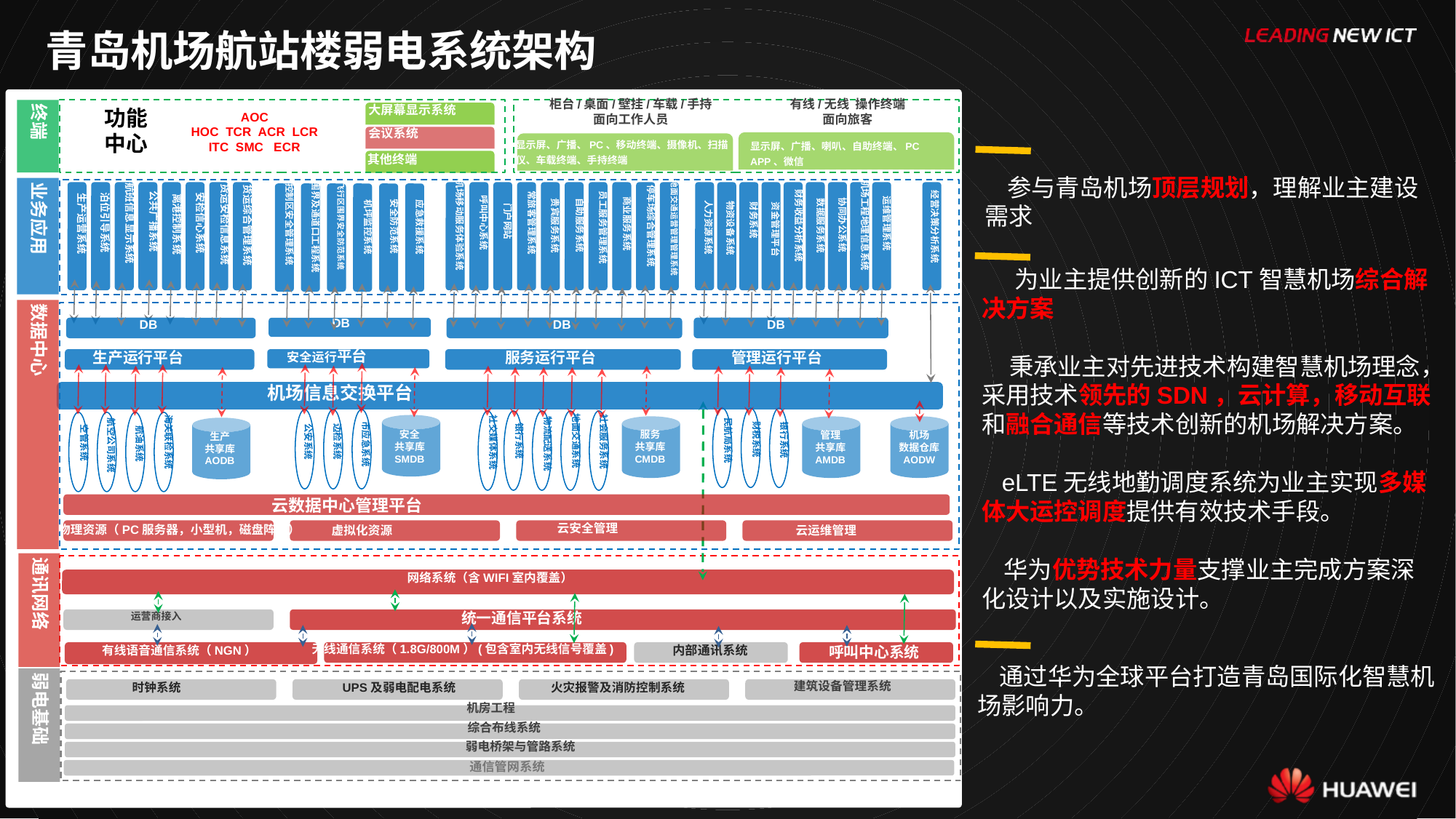

青岛机场航站楼弱电系统架构

柜台/桌面/壁挂/车载/手持
面向工作人员
有线/无线  操作终端
面向旅客
大屏幕显示系统
终端

功能中心

AOC
HOC  TCR  ACR  LCR
ITC  SMC   ECR
会议系统

显示屏、广播、PC、移动终端、摄像机、扫描仪、车载终端、手持终端

显示屏、广播、喇叭、自助终端、PC
APP、微信

其他终端

机场移动服务体验系统
机场工程地理信息系统
地面交通运营管理管理系统
围界及通道口工程系统
业务应用
航班信息显示系统
飞行区围界安全防范系统

控制区安全管理系统
货运安检信息系统
货运综合管理系统
停车场综合管理系统

财务收益分析系统
经营决策分析系统
公共广播系统
常旅客管理系统
员工服务管理系统
泊位引导系统
安检信心系统
生产运营系统
离港控制系统
呼叫中心系统
运维管理系统
商业服务系统
协同办公系统
自助服务系统
贵宾服务系统
数据服务系统
安全防范系统
机坪监控系统
应急救援系统
人力资源系统
物资设备系统
财务系统
资金管理平台
门户网站
数据中心

DB
DB
DB
DB

安全运行平台
生产运行平台
服务运行平台
管理运行平台

机场信息交换平台

地面交通系统
社会服务系统
海关联检系统

社交媒体系统

物流配送系统
民航局系统
航空公司系统

市应急系统
财税系统

银行系统
银行系统
公安系统
边检系统
空管系统
航油系统
安全
共享库
SMDB
服务
共享库
CMDB
管理
共享库
AMDB
机场
数据仓库
AODW
生产
共享库
AODB
云数据中心管理平台

云安全管理
物理资源（PC服务器，小型机，磁盘阵列）
虚拟化资源
云运维管理

通讯网络

网络系统（含WIFI室内覆盖）

统一通信平台系统
运营商接入

无线通信系统（1.8G/800M）(包含室内无线信号覆盖)
有线语音通信系统（NGN）
内部通讯系统
呼叫中心系统

弱电基础

建筑设备管理系统
时钟系统
UPS及弱电配电系统
火灾报警及消防控制系统

机房工程

综合布线系统

弱电桥架与管路系统

通信管网系统
   参与青岛机场顶层规划，理解业主建设需求
     为业主提供创新的ICT智慧机场综合解决方案

    秉承业主对先进技术构建智慧机场理念，采用技术领先的SDN，云计算，移动互联和融合通信等技术创新的机场解决方案。

   eLTE无线地勤调度系统为业主实现多媒体大运控调度提供有效技术手段。

   华为优势技术力量支撑业主完成方案深化设计以及实施设计。

   通过华为全球平台打造青岛国际化智慧机场影响力。